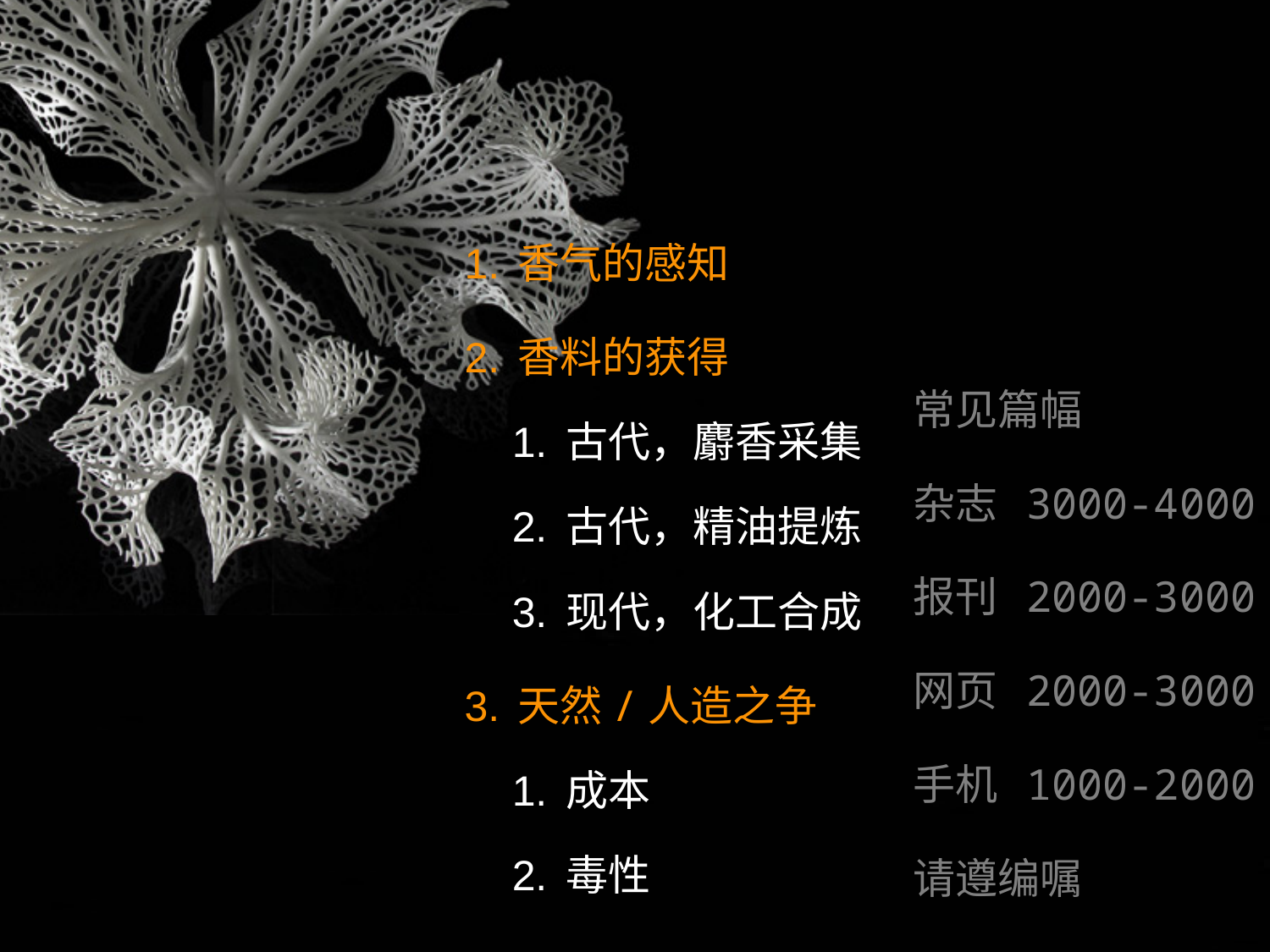

香气的感知
香料的获得
古代，麝香采集
古代，精油提炼
现代，化工合成
天然/人造之争
成本
毒性
常见篇幅
杂志  3000-4000
报刊  2000-3000
网页  2000-3000
手机  1000-2000
请遵编嘱